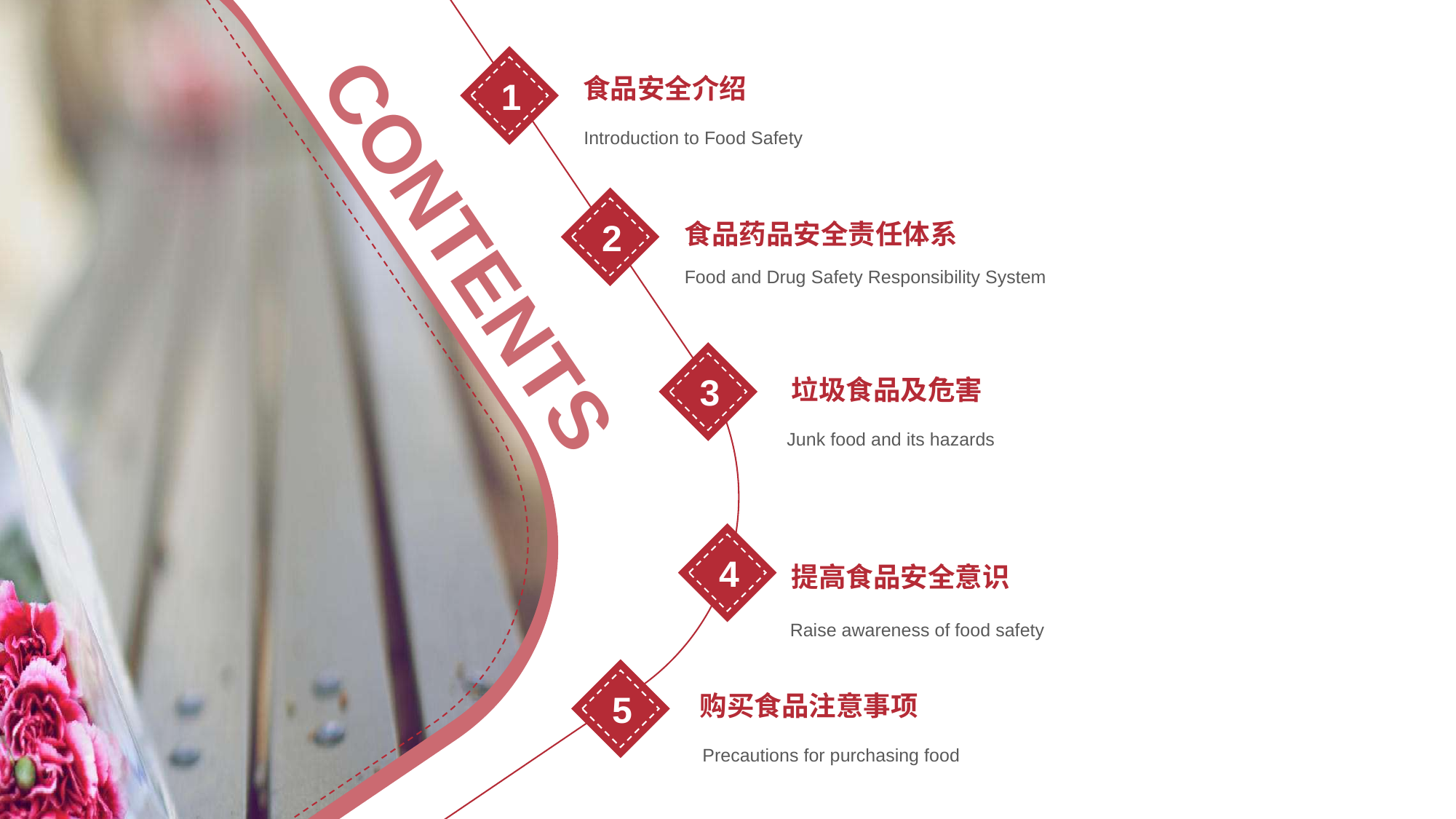

1
食品安全介绍
Introduction to Food Safety
# CONTENTS

2
食品药品安全责任体系
Food and Drug Safety Responsibility System

3
垃圾食品及危害
Junk food and its hazards

4
提高食品安全意识
Raise awareness of food safety

5
购买食品注意事项
Precautions for purchasing food